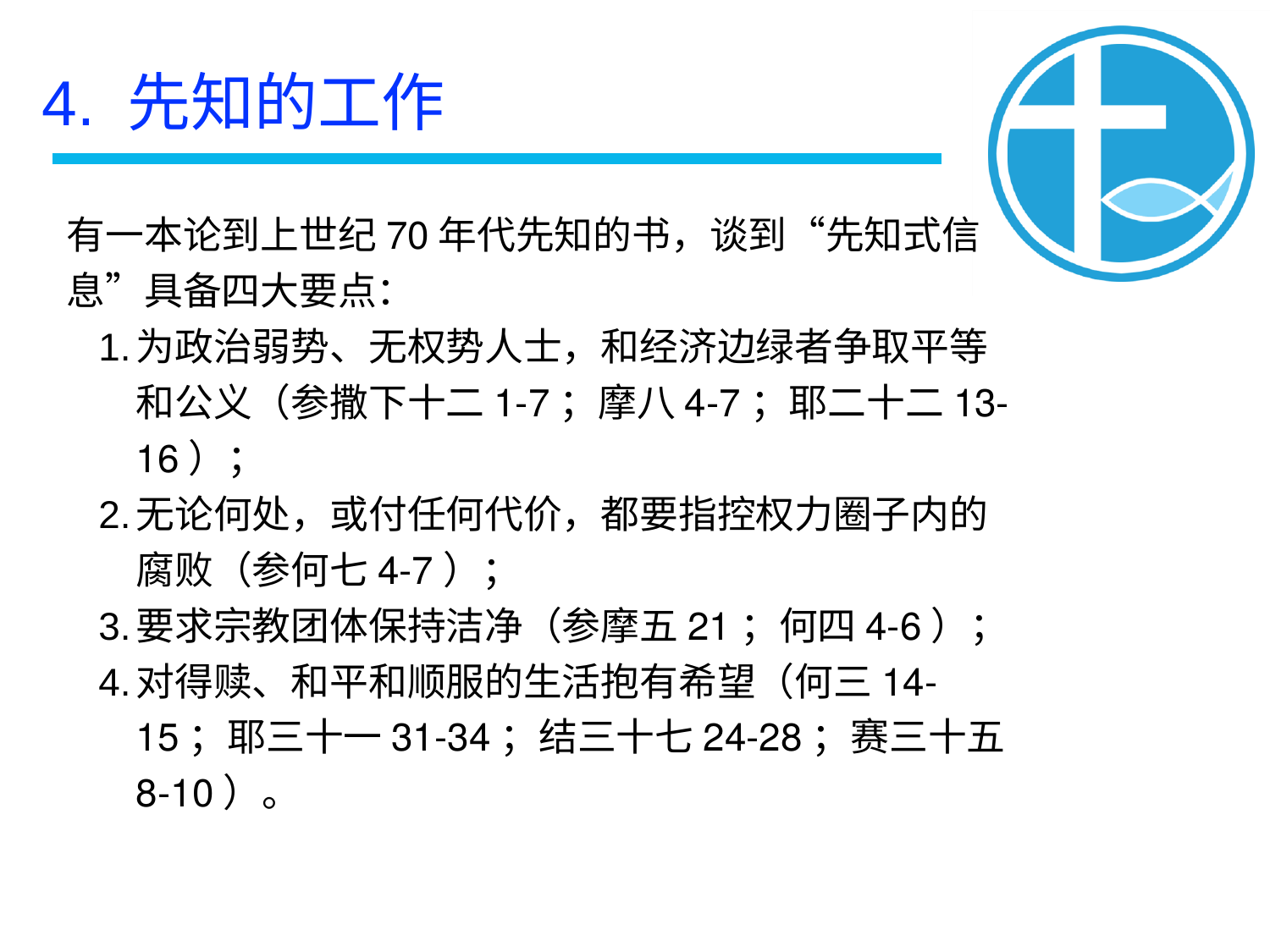

4. 先知的工作
有一本论到上世纪70年代先知的书，谈到“先知式信息”具备四大要点：
为政治弱势、无权势人士，和经济边绿者争取平等和公义（参撒下十二1-7；摩八4-7；耶二十二13-16）；
无论何处，或付任何代价，都要指控权力圈子内的腐败（参何七4-7）；
要求宗教团体保持洁净（参摩五21；何四4-6）；
对得赎、和平和顺服的生活抱有希望（何三14-15；耶三十一31-34；结三十七24-28；赛三十五8-10）。